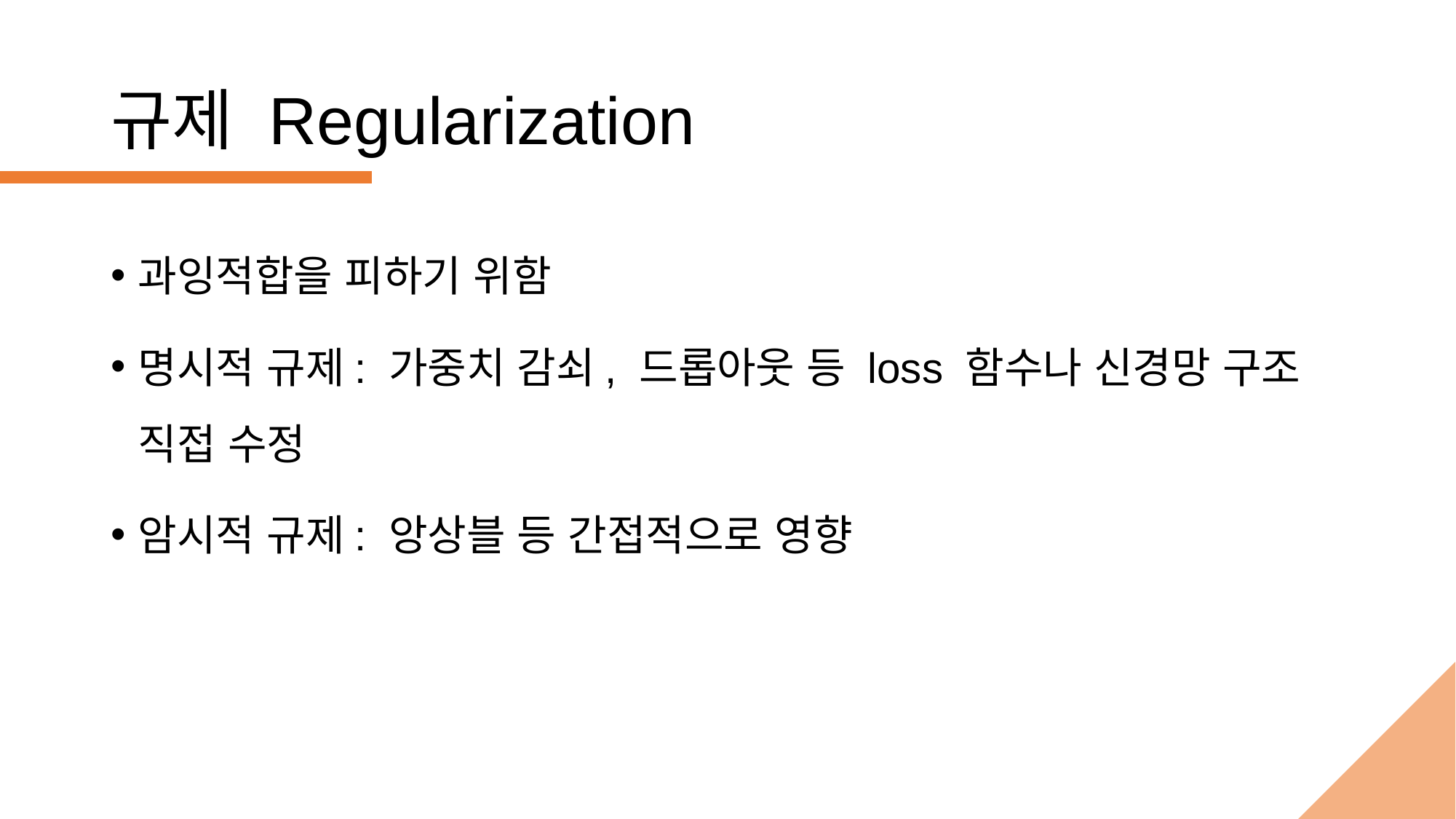

# 규제 Regularization
과잉적합을 피하기 위함
명시적 규제: 가중치 감쇠, 드롭아웃 등 loss 함수나 신경망 구조 직접 수정
암시적 규제: 앙상블 등 간접적으로 영향